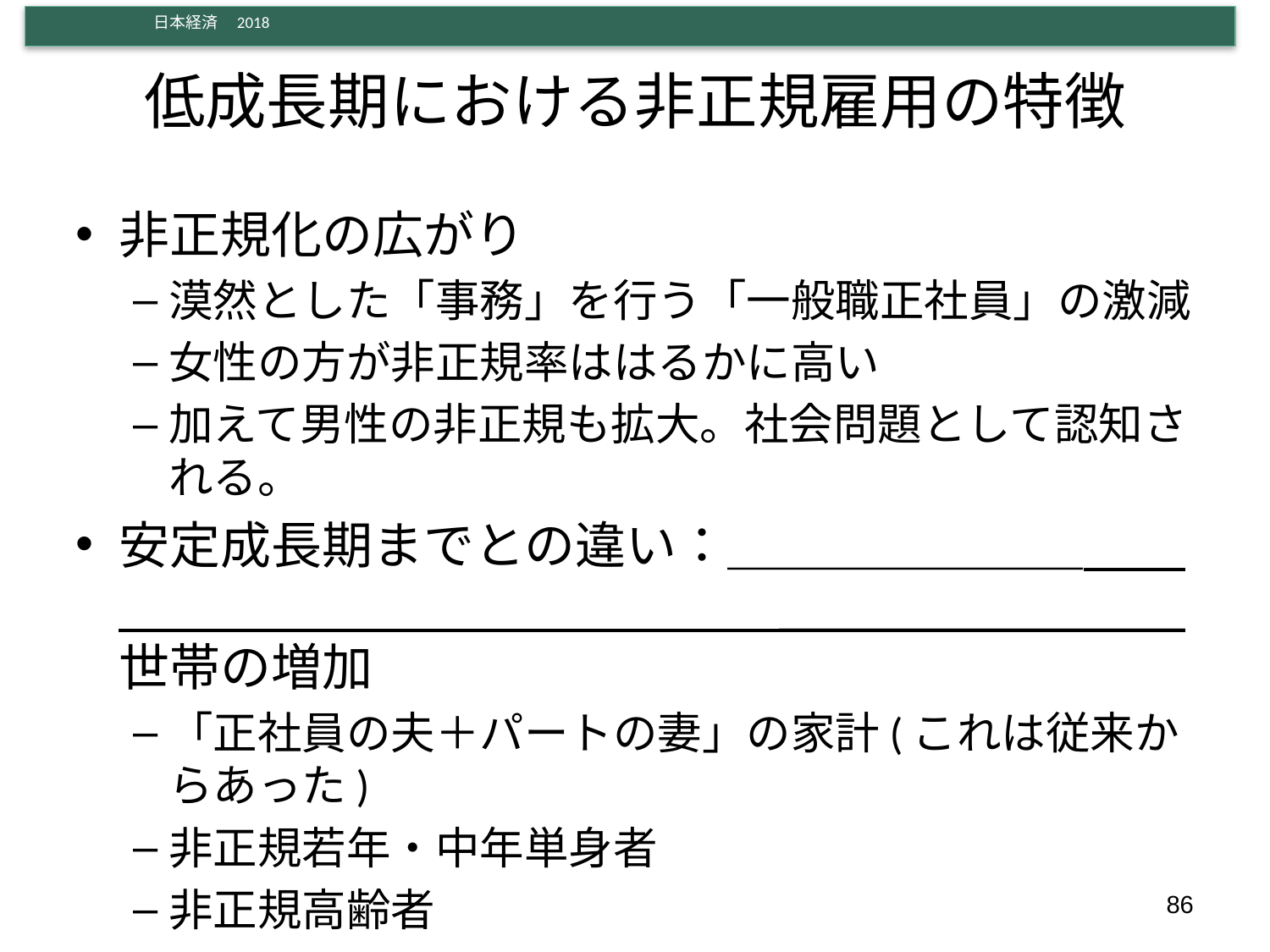

# 低成長期における非正規雇用の特徴
非正規化の広がり
漠然とした「事務」を行う「一般職正社員」の激減
女性の方が非正規率ははるかに高い
加えて男性の非正規も拡大。社会問題として認知される。
安定成長期までとの違い：＿＿＿＿＿＿＿　　　　　　　　　　　　　　　＿＿＿＿＿＿＿＿世帯の増加
「正社員の夫＋パートの妻」の家計(これは従来からあった)
非正規若年・中年単身者
非正規高齢者
86